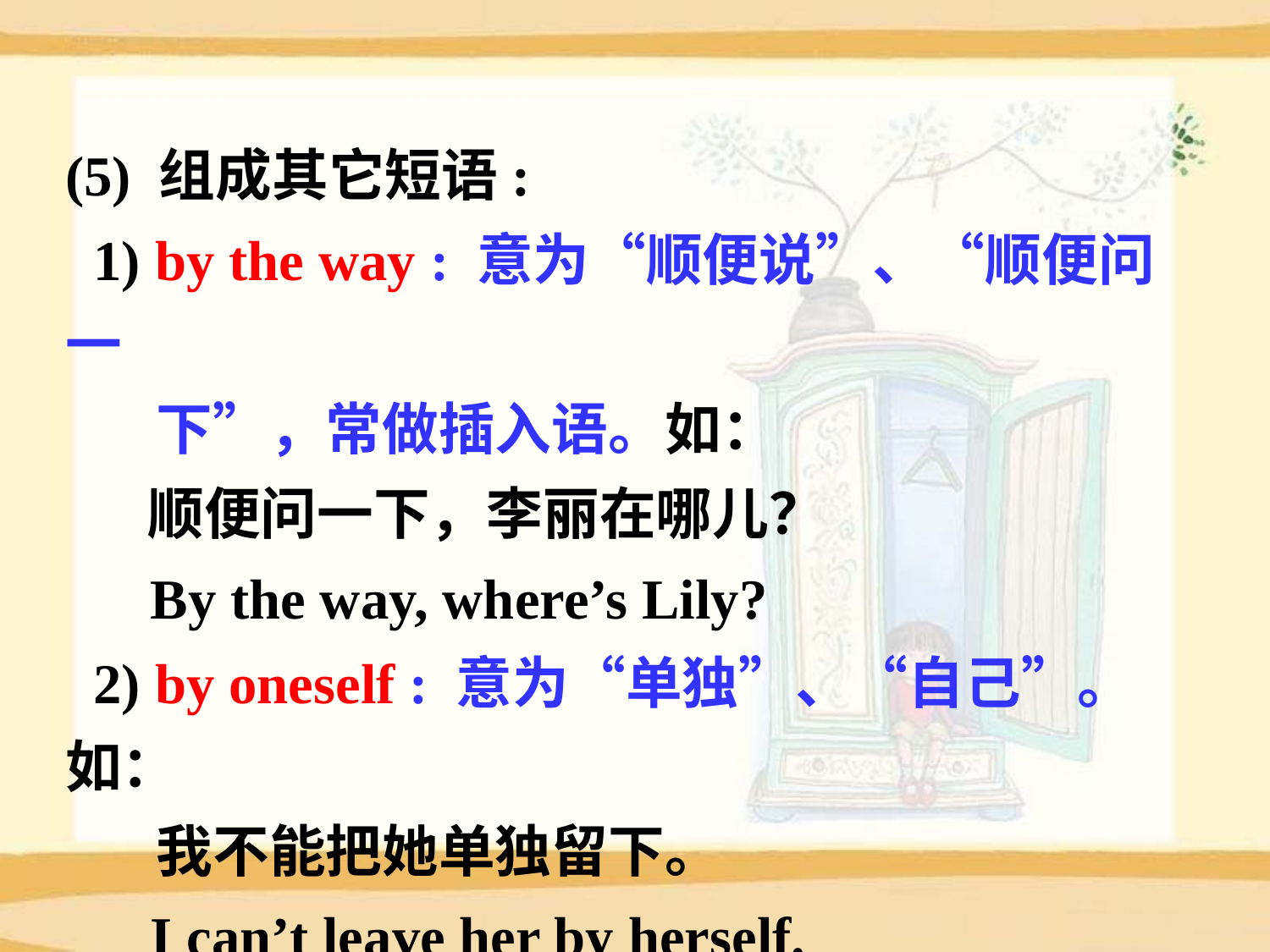

(5) 组成其它短语:
  1) by the way : 意为“顺便说”、“顺便问一
      下”，常做插入语。如：
　  顺便问一下，李丽在哪儿？
      By the way, where’s Lily?
  2) by oneself : 意为“单独”、“自己”。如：
      我不能把她单独留下。
      I can’t leave her by herself.